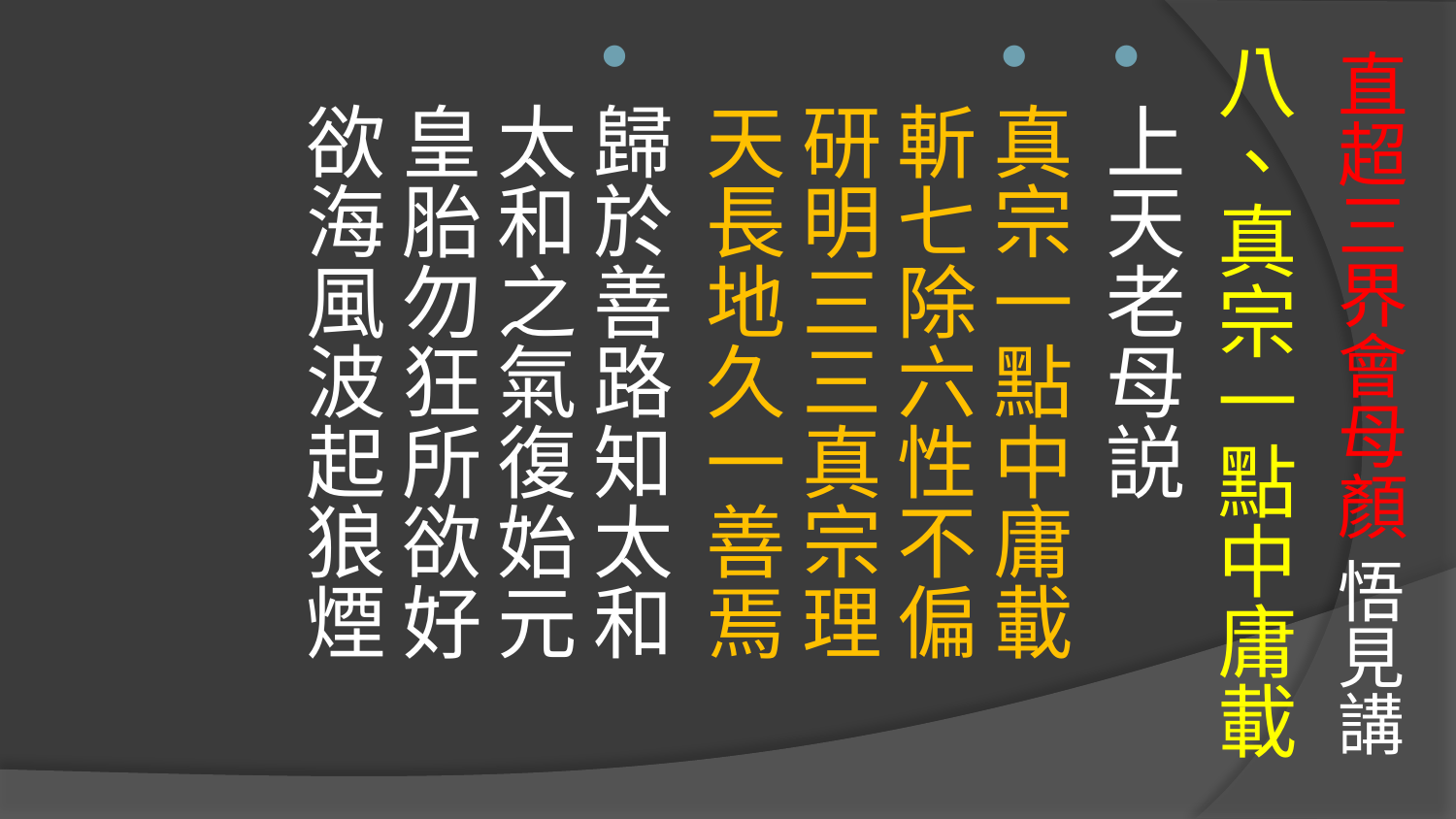

# 直超三界會母顏 悟見講
八、真宗一點中庸載
上天老母説
真宗一點中庸載　斬七除六性不偏　
研明三三真宗理　天長地久一善焉
歸於善路知太和　太和之氣復始元　
皇胎勿狂所欲好　欲海風波起狼煙